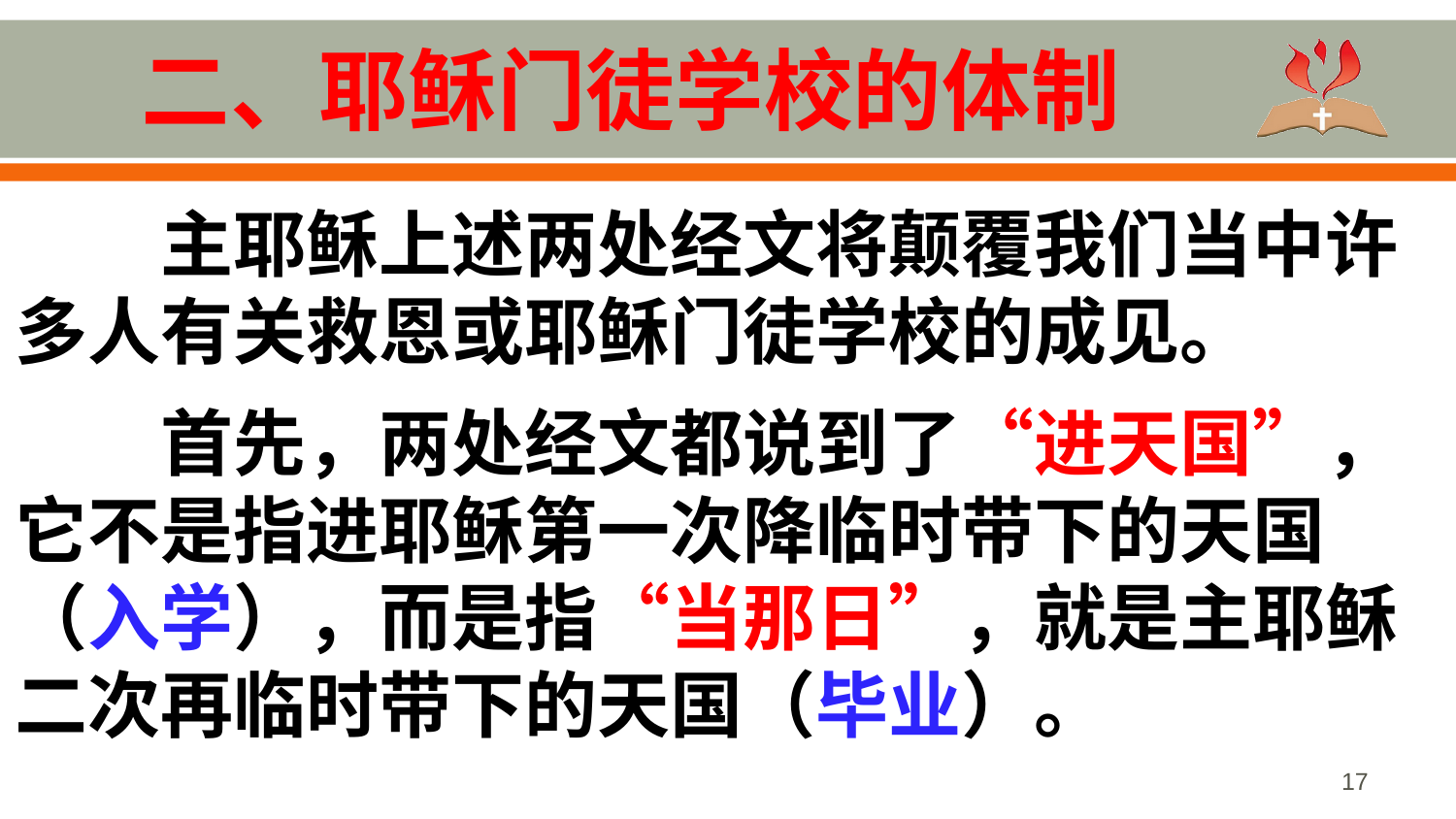

# 二、耶稣门徒学校的体制
主耶稣上述两处经文将颠覆我们当中许多人有关救恩或耶稣门徒学校的成见。
首先，两处经文都说到了“进天国”，它不是指进耶稣第一次降临时带下的天国  （入学），而是指“当那日”，就是主耶稣二次再临时带下的天国（毕业）。

17